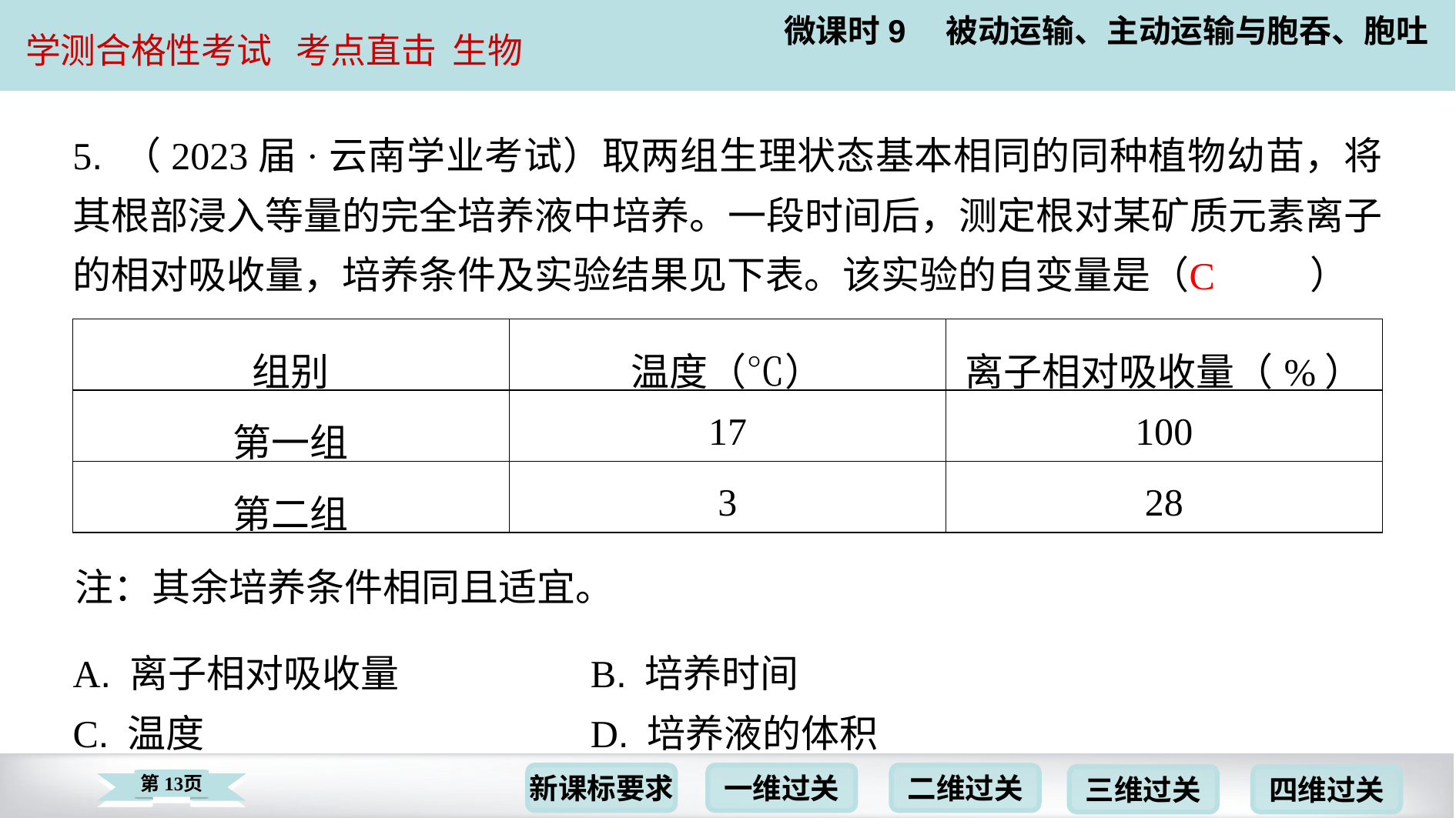

5. （2023届·云南学业考试）取两组生理状态基本相同的同种植物幼苗，将其根部浸入等量的完全培养液中培养。一段时间后，测定根对某矿质元素离子的相对吸收量，培养条件及实验结果见下表。该实验的自变量是（　C　）
C
| 组别 | 温度（℃） | 离子相对吸收量（%） |
| --- | --- | --- |
| 第一组 | 17 | 100 |
| 第二组 | 3 | 28 |
注：其余培养条件相同且适宜。
| A. 离子相对吸收量 | B. 培养时间 |
| --- | --- |
| C. 温度 | D. 培养液的体积 |